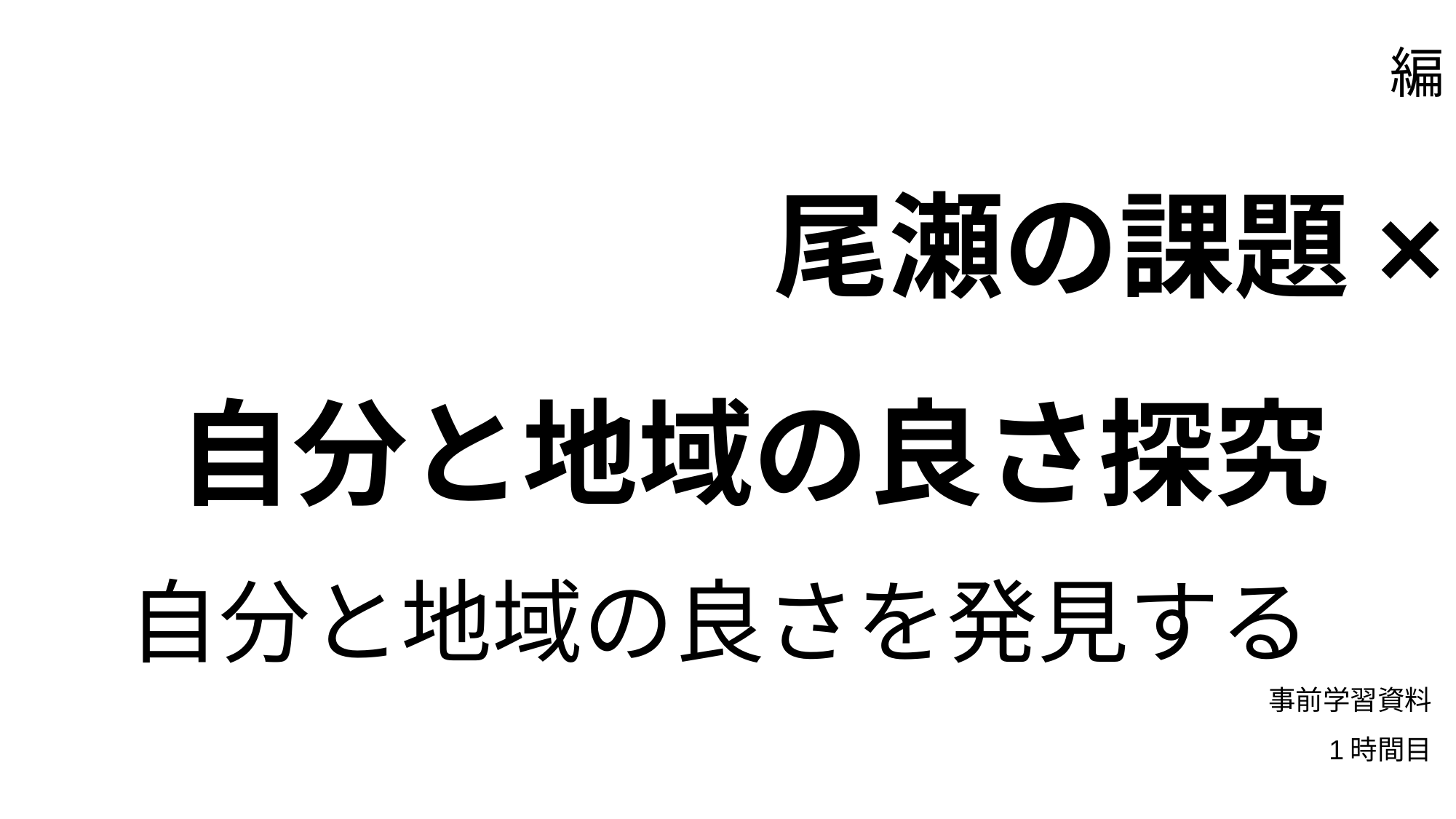

# 尾瀬ネイチャーラーニングモデルプログラム　中学校編 尾瀬の課題× 自分と地域の良さ探究
自分と地域の良さを発見する
事前学習資料
1時間目